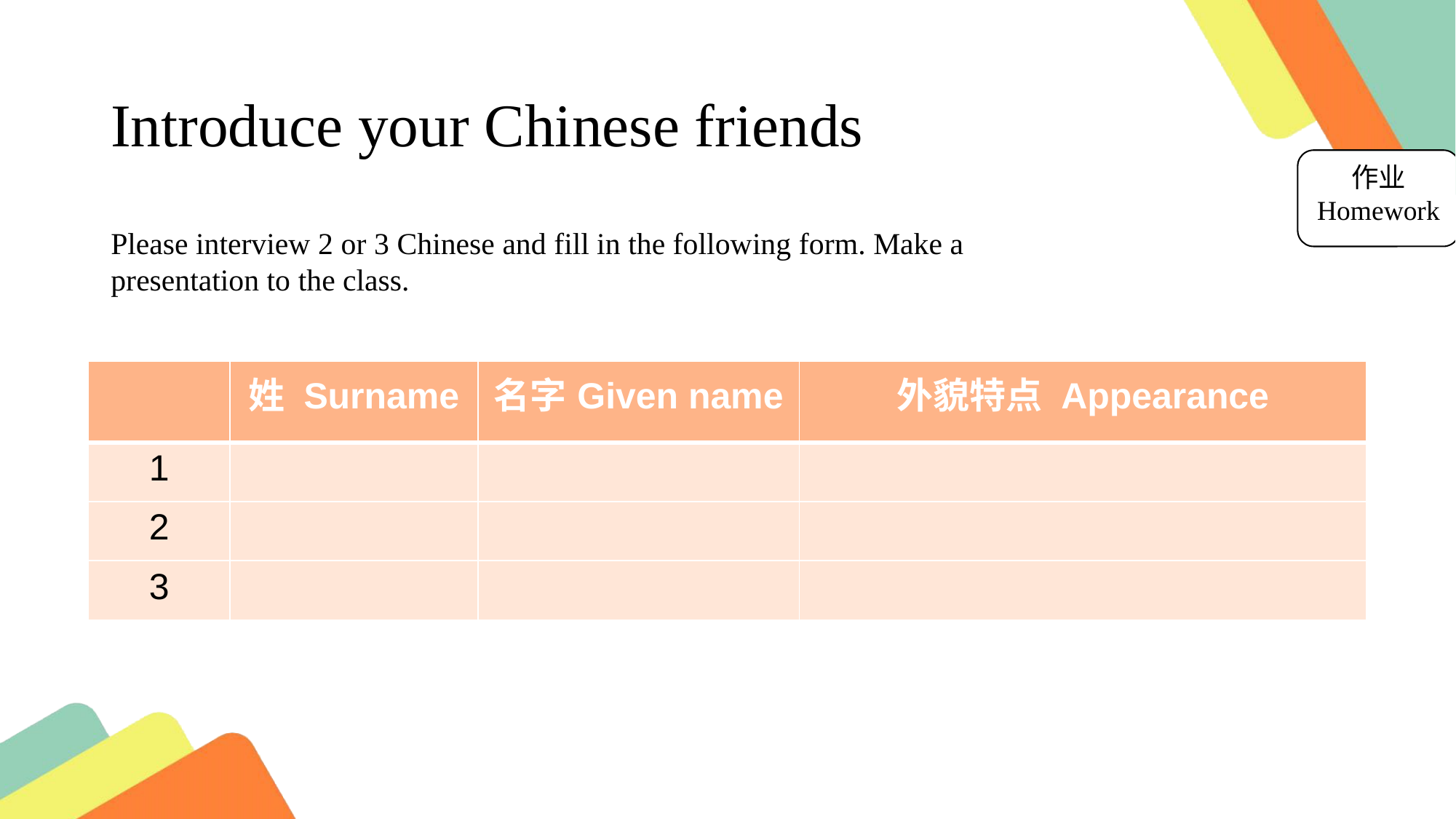

Introduce your Chinese friends
作业
Homework
Please interview 2 or 3 Chinese and fill in the following form. Make a presentation to the class.
|  | 姓 Surname | 名字Given name | 外貌特点 Appearance |
| --- | --- | --- | --- |
| 1 |  |  |  |
| 2 |  |  |  |
| 3 |  |  |  |